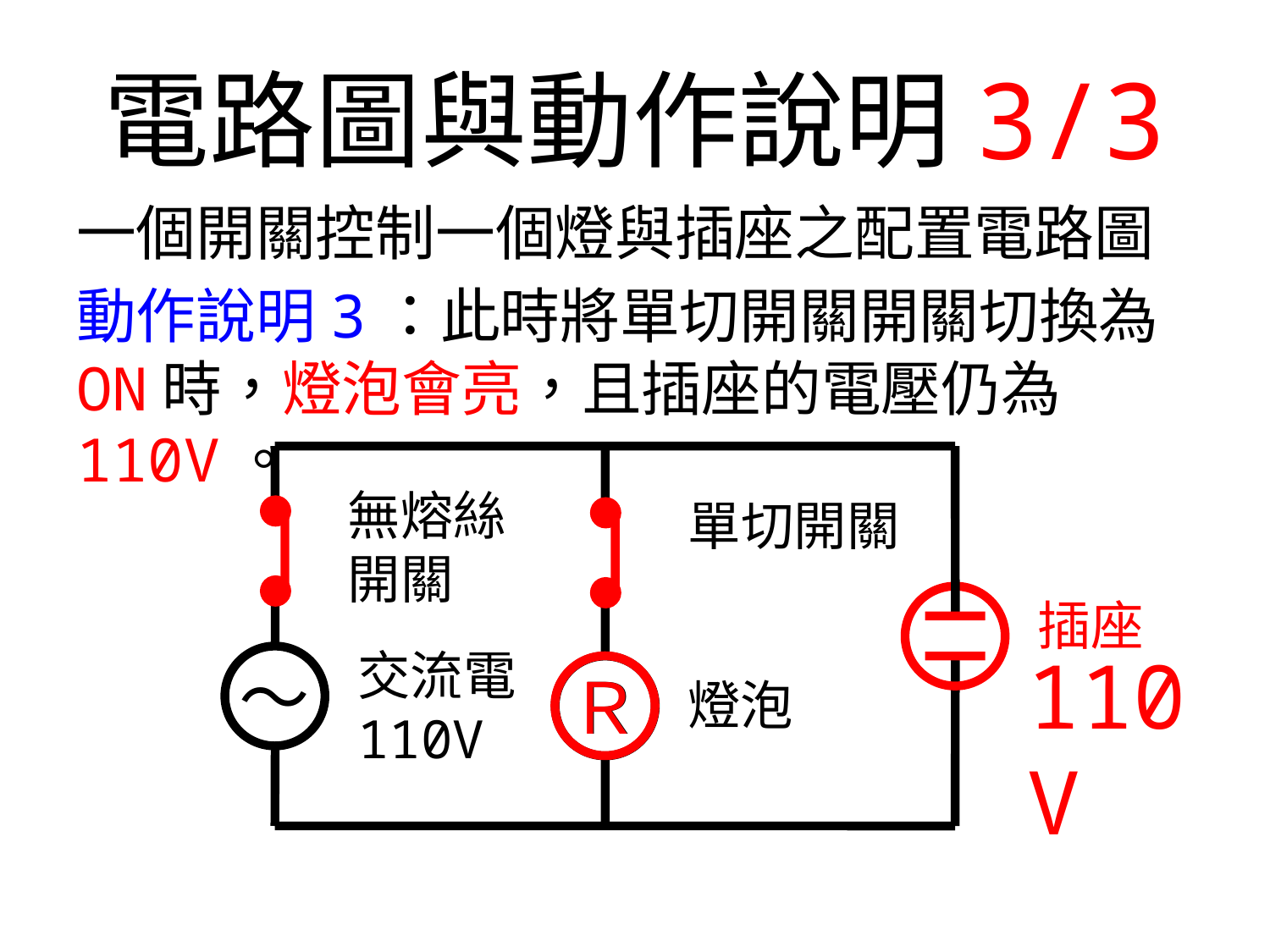

# 電路圖與動作說明3/3
一個開關控制一個燈與插座之配置電路圖
動作說明3：此時將單切開關開關切換為ON時，燈泡會亮，且插座的電壓仍為110V。

無熔絲
開關
單切開關

插座

110V
交流電
110V
～
Ｒ
Ｒ

燈泡